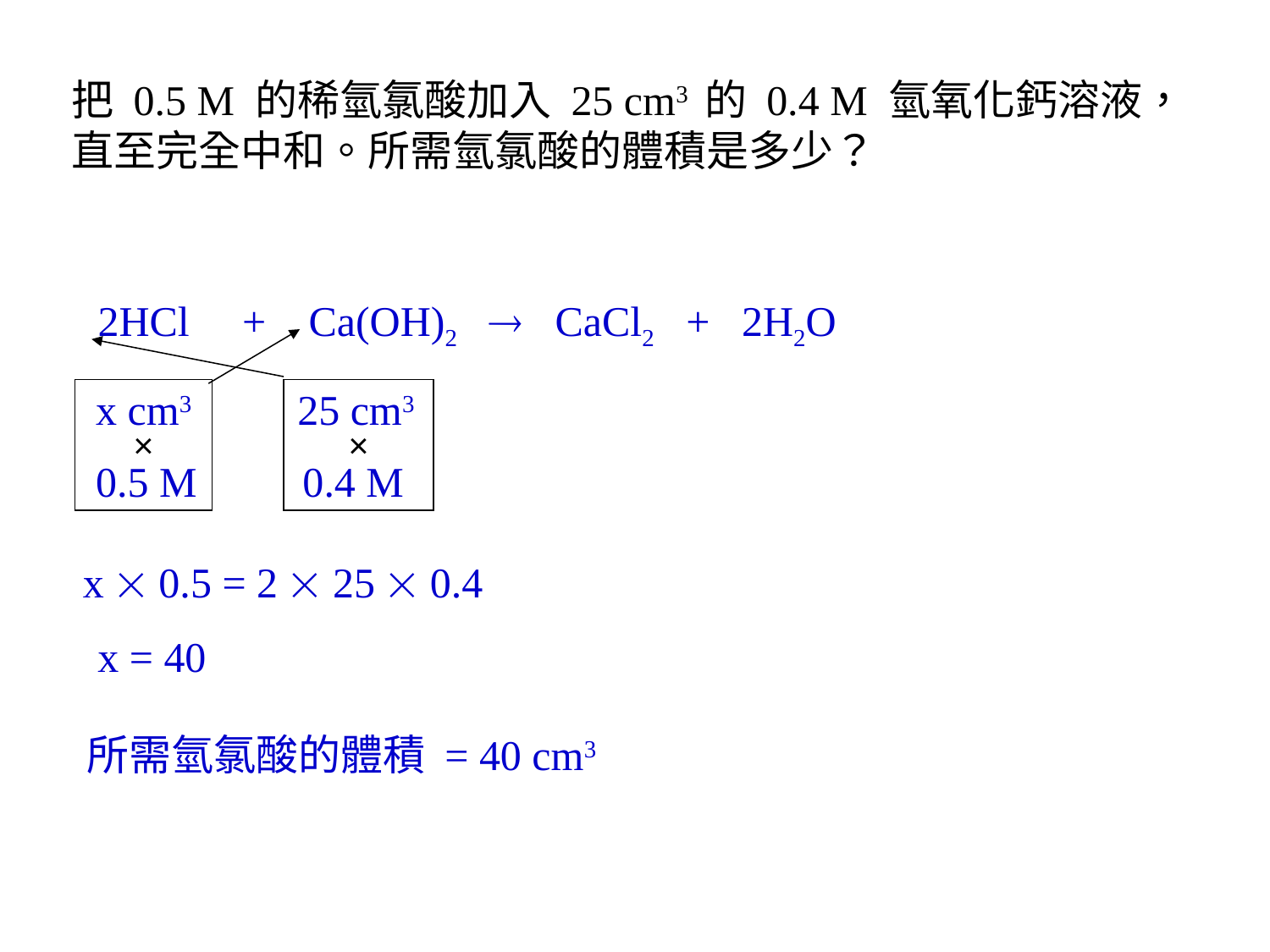

把 0.5 M 的稀氫氯酸加入 25 cm3 的 0.4 M 氫氧化鈣溶液，直至完全中和。所需氫氯酸的體積是多少？
2HCl     +    Ca(OH)2   →   CaCl2   +   2H2O

x cm3          25 cm3
0.5 M          0.4 M

×

×

x × 0.5 = 2 × 25 × 0.4
x = 40
所需氫氯酸的體積 = 40 cm3